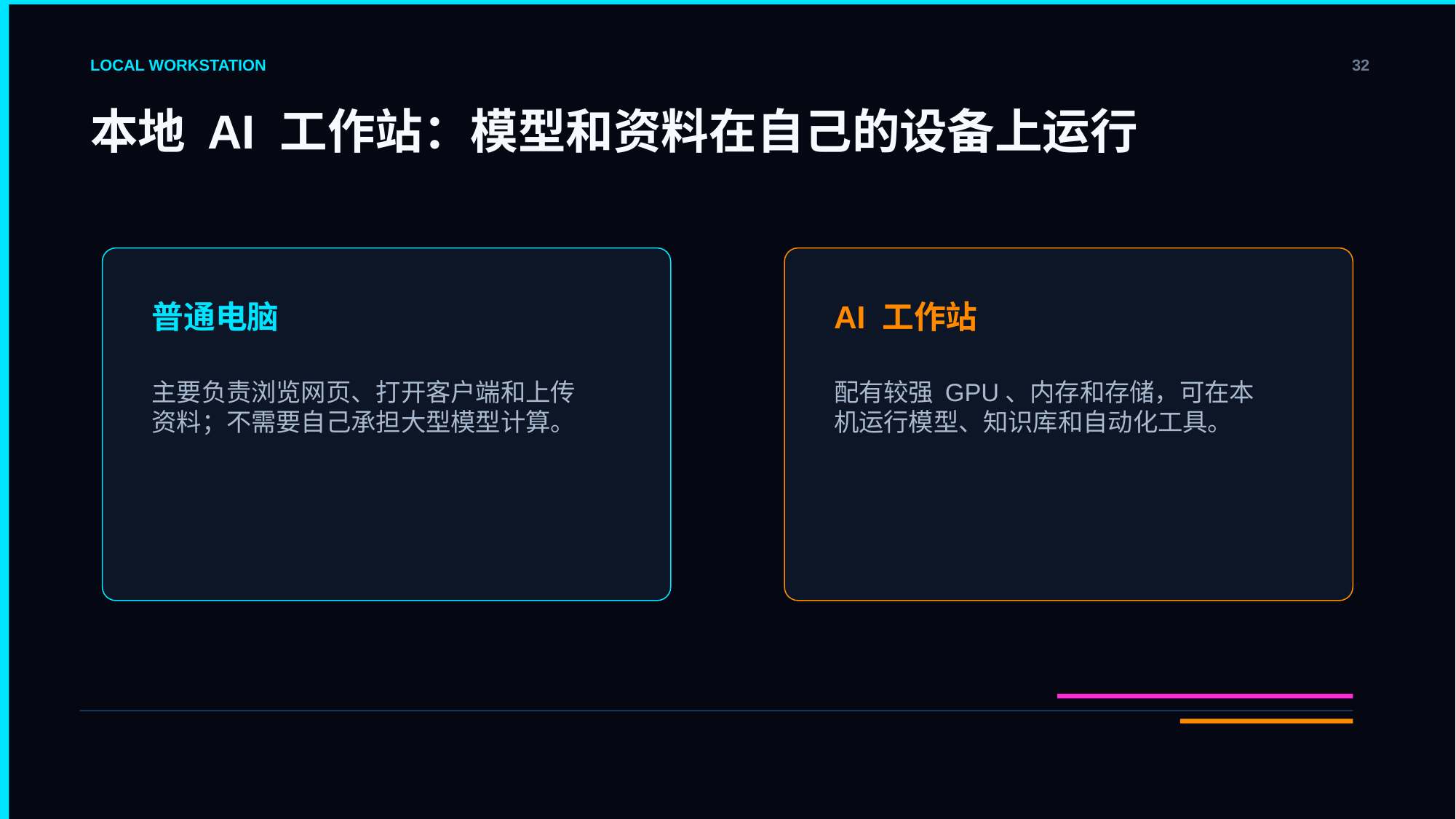

LOCAL WORKSTATION
32
本地 AI 工作站：模型和资料在自己的设备上运行

普通电脑
AI 工作站
主要负责浏览网页、打开客户端和上传资料；不需要自己承担大型模型计算。
配有较强 GPU、内存和存储，可在本机运行模型、知识库和自动化工具。